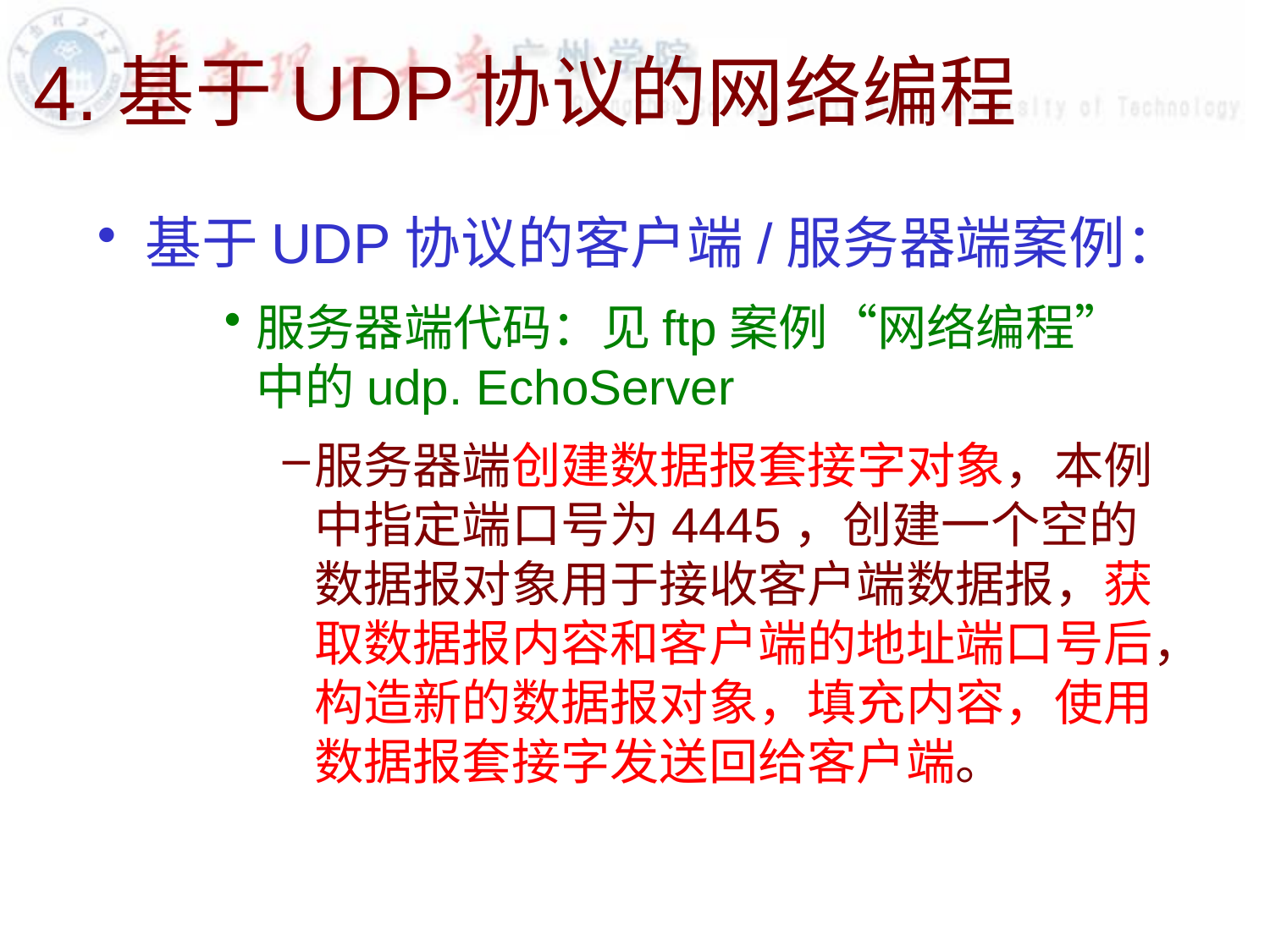

# 4.基于UDP协议的网络编程
基于UDP协议的客户端/服务器端案例：
服务器端代码：见ftp案例“网络编程”中的udp. EchoServer
服务器端创建数据报套接字对象，本例中指定端口号为4445，创建一个空的数据报对象用于接收客户端数据报，获取数据报内容和客户端的地址端口号后，构造新的数据报对象，填充内容，使用数据报套接字发送回给客户端。